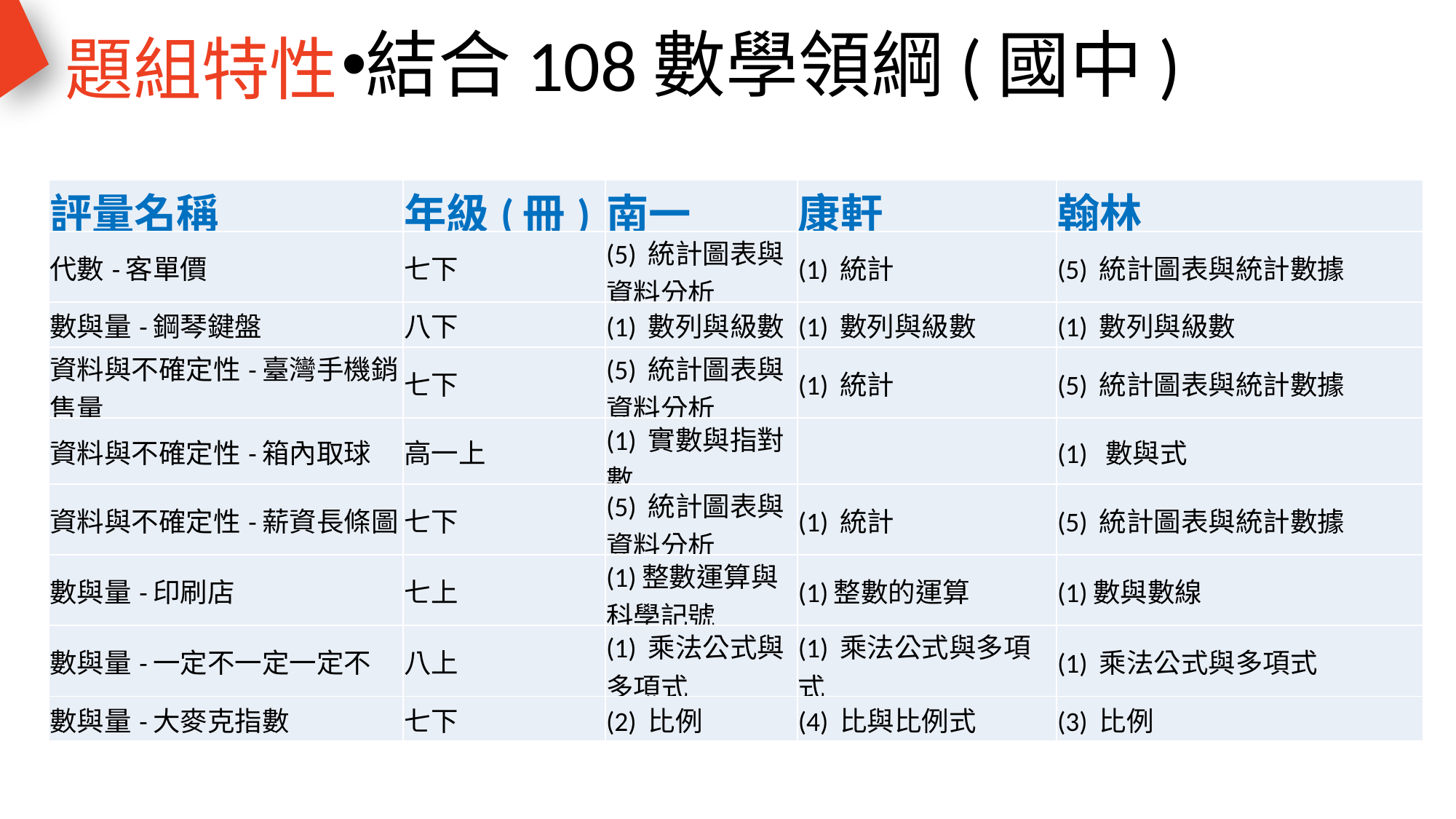

題組特性
結合108數學領綱(國中)
| 評量名稱 | 年級(冊) | 南一 | 康軒 | 翰林 |
| --- | --- | --- | --- | --- |
| 代數-客單價 | 七下 | (5) 統計圖表與資料分析 | (1) 統計 | (5) 統計圖表與統計數據 |
| 數與量-鋼琴鍵盤 | 八下 | (1) 數列與級數 | (1) 數列與級數 | (1) 數列與級數 |
| 資料與不確定性-臺灣手機銷售量 | 七下 | (5) 統計圖表與資料分析 | (1) 統計 | (5) 統計圖表與統計數據 |
| 資料與不確定性-箱內取球 | 高一上 | (1) 實數與指對數 |  | (1) 數與式 |
| 資料與不確定性-薪資長條圖 | 七下 | (5) 統計圖表與資料分析 | (1) 統計 | (5) 統計圖表與統計數據 |
| 數與量-印刷店 | 七上 | (1)整數運算與科學記號 | (1)整數的運算 | (1)數與數線 |
| 數與量-一定不一定一定不 | 八上 | (1) 乘法公式與多項式 | (1) 乘法公式與多項式 | (1) 乘法公式與多項式 |
| 數與量-大麥克指數 | 七下 | (2) 比例 | (4) 比與比例式 | (3) 比例 |